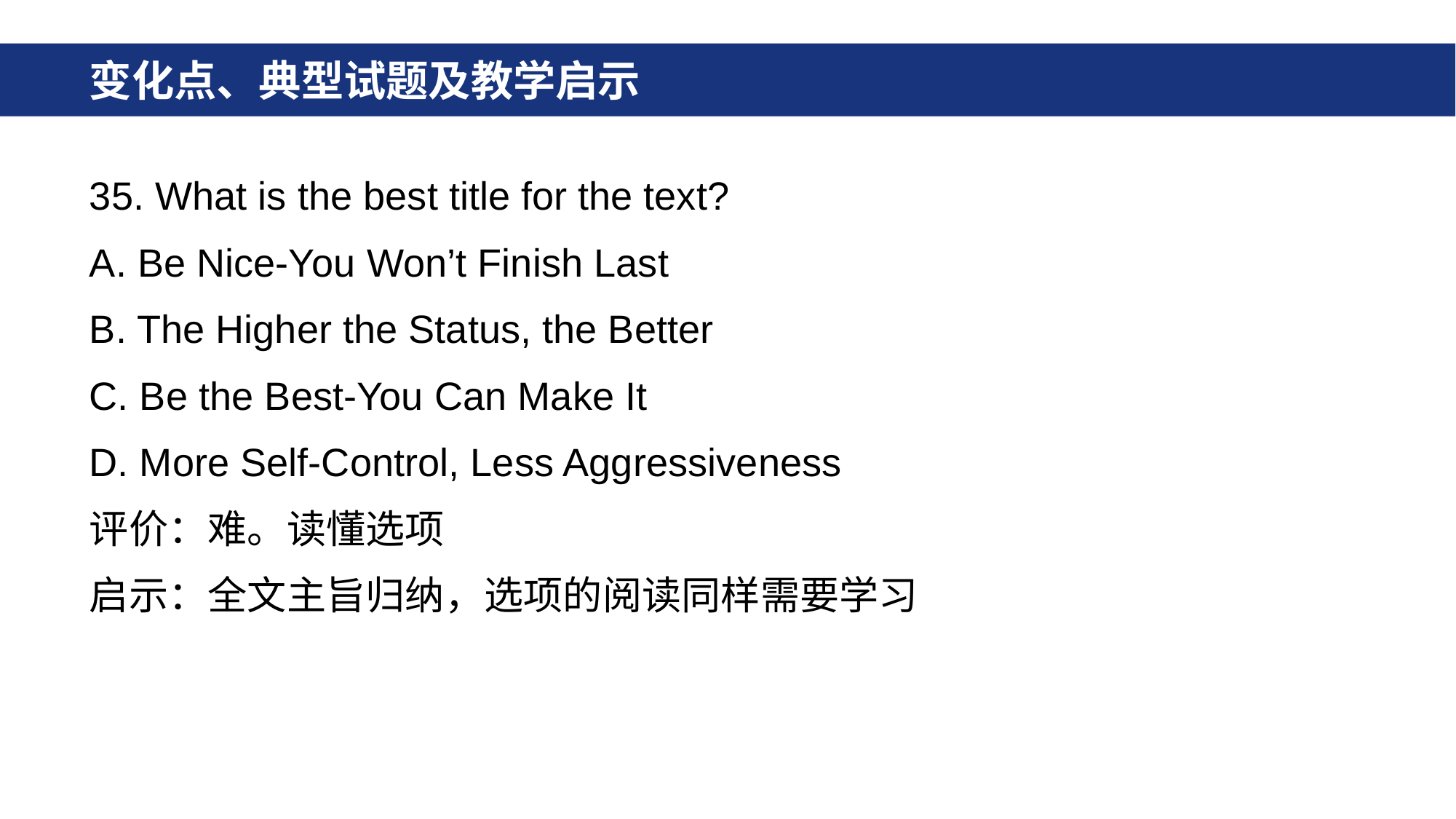

# 变化点、典型试题及教学启示
35. What is the best title for the text?
A. Be Nice-You Won’t Finish Last
B. The Higher the Status, the Better
C. Be the Best-You Can Make It
D. More Self-Control, Less Aggressiveness
评价：难。读懂选项
启示：全文主旨归纳，选项的阅读同样需要学习